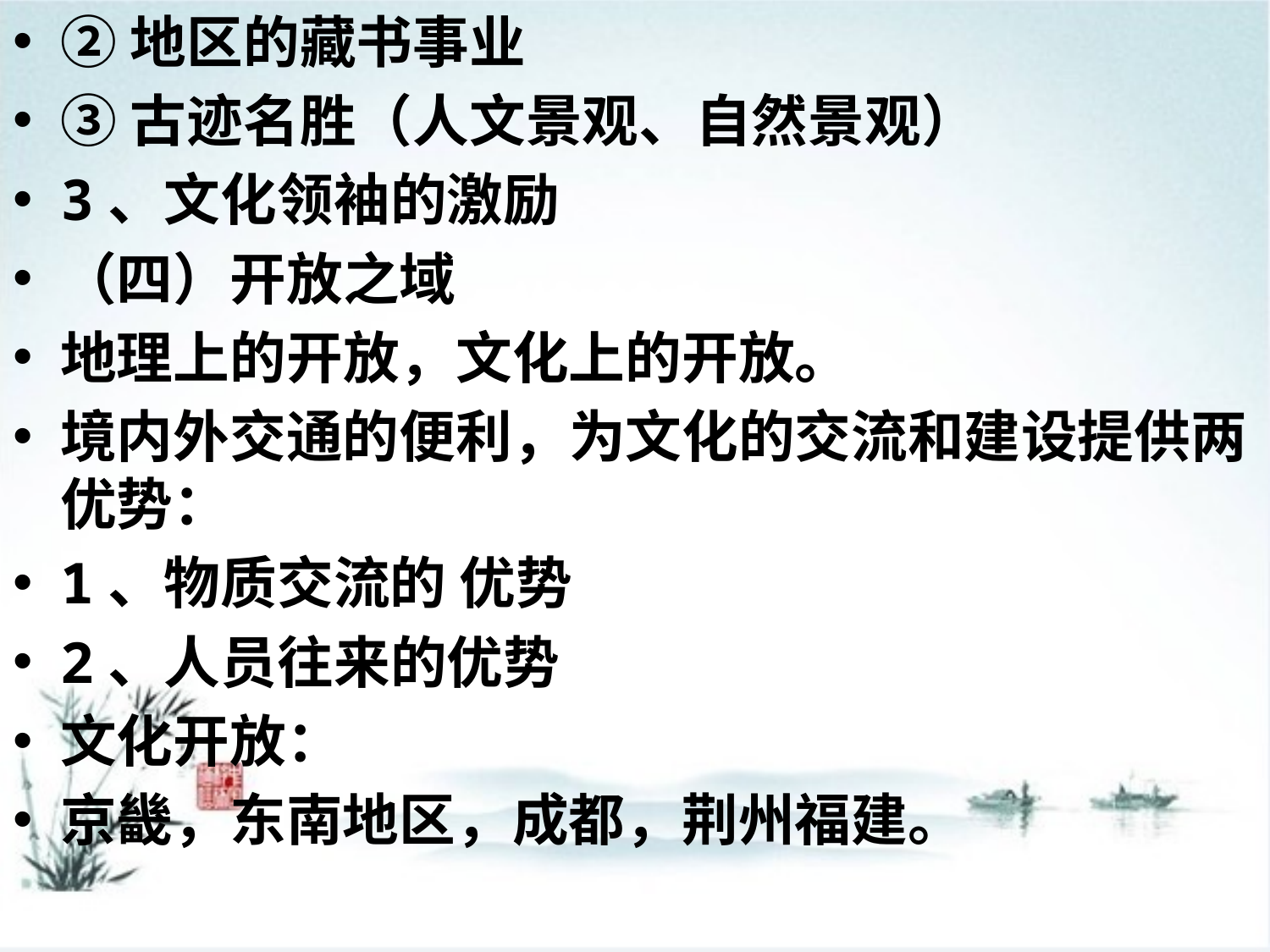

②地区的藏书事业
③古迹名胜（人文景观、自然景观）
3、文化领袖的激励
（四）开放之域
地理上的开放，文化上的开放。
境内外交通的便利，为文化的交流和建设提供两优势：
1、物质交流的 优势
2、人员往来的优势
文化开放：
京畿，东南地区，成都，荆州福建。